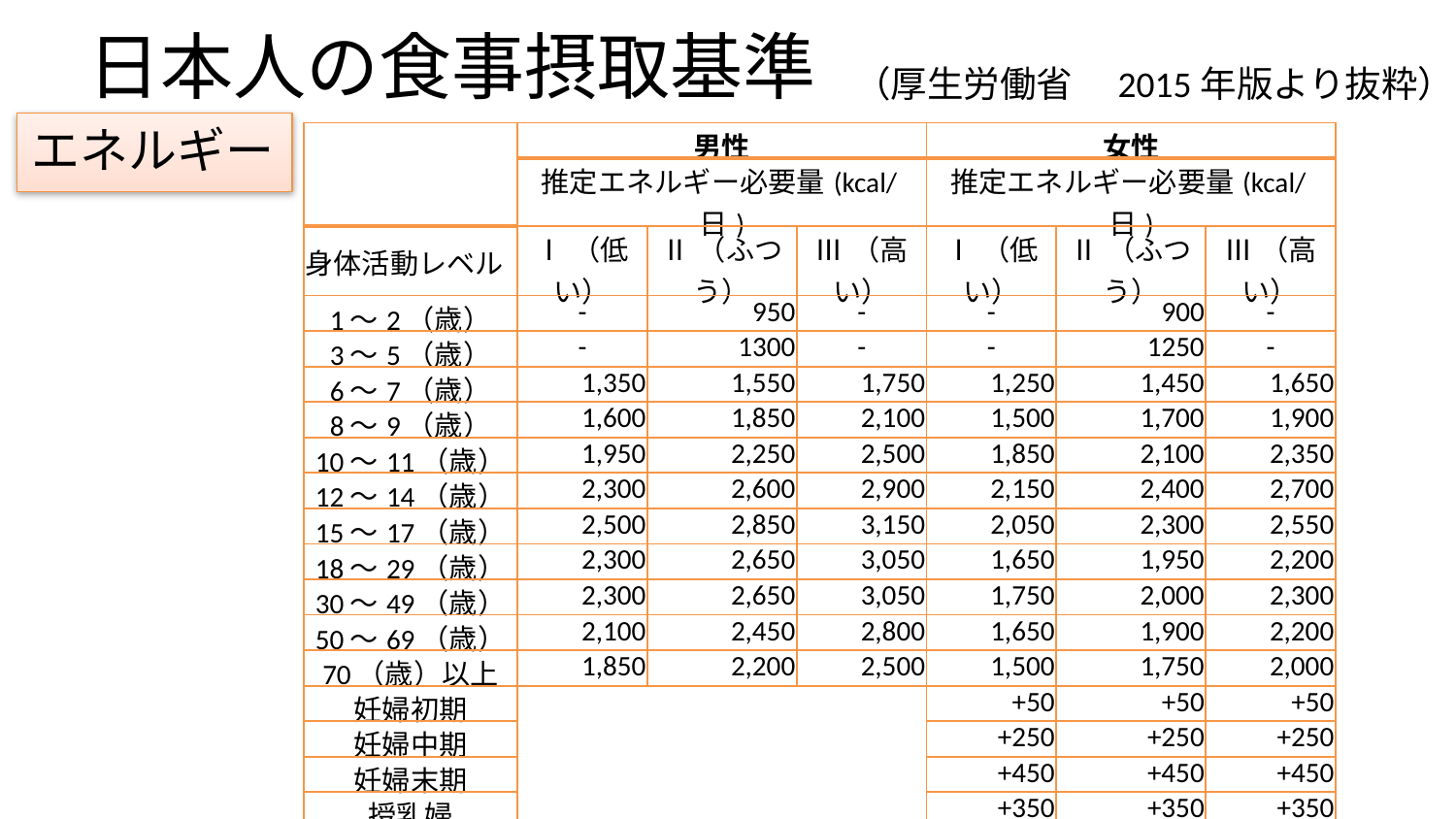

# 日本人の食事摂取基準
（厚生労働省　2015年版より抜粋）
エネルギー
|  | 男性 |  |  | 女性 |  |  |
| --- | --- | --- | --- | --- | --- | --- |
|  | 推定エネルギー必要量(kcal/日) |  |  | 推定エネルギー必要量(kcal/日) |  |  |
| 身体活動レベル | Ⅰ（低い） | Ⅱ（ふつう） | Ⅲ（高い） | Ⅰ（低い） | Ⅱ（ふつう） | Ⅲ（高い） |
| 1～2（歳） | - | 950 | - | - | 900 | - |
| 3～5（歳） | - | 1300 | - | - | 1250 | - |
| 6～7（歳） | 1,350 | 1,550 | 1,750 | 1,250 | 1,450 | 1,650 |
| 8～9（歳） | 1,600 | 1,850 | 2,100 | 1,500 | 1,700 | 1,900 |
| 10～11（歳） | 1,950 | 2,250 | 2,500 | 1,850 | 2,100 | 2,350 |
| 12～14（歳） | 2,300 | 2,600 | 2,900 | 2,150 | 2,400 | 2,700 |
| 15～17（歳） | 2,500 | 2,850 | 3,150 | 2,050 | 2,300 | 2,550 |
| 18～29（歳） | 2,300 | 2,650 | 3,050 | 1,650 | 1,950 | 2,200 |
| 30～49（歳） | 2,300 | 2,650 | 3,050 | 1,750 | 2,000 | 2,300 |
| 50～69（歳） | 2,100 | 2,450 | 2,800 | 1,650 | 1,900 | 2,200 |
| 70（歳）以上 | 1,850 | 2,200 | 2,500 | 1,500 | 1,750 | 2,000 |
| 妊婦初期 |  |  |  | +50 | +50 | +50 |
| 妊婦中期 |  |  |  | +250 | +250 | +250 |
| 妊婦末期 |  |  |  | +450 | +450 | +450 |
| 授乳婦 |  |  |  | +350 | +350 | +350 |